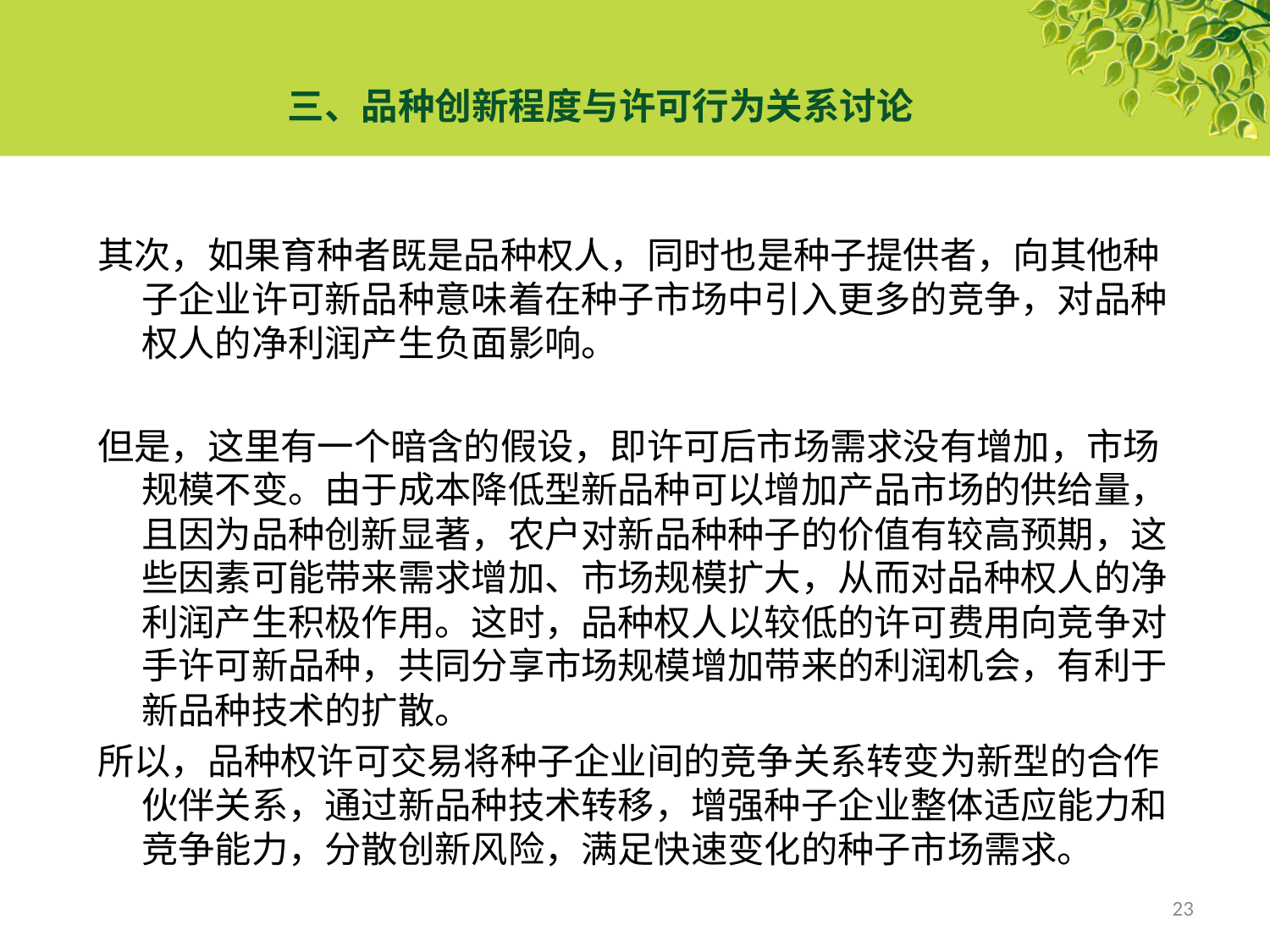

# 三、品种创新程度与许可行为关系讨论
其次，如果育种者既是品种权人，同时也是种子提供者，向其他种子企业许可新品种意味着在种子市场中引入更多的竞争，对品种权人的净利润产生负面影响。

但是，这里有一个暗含的假设，即许可后市场需求没有增加，市场规模不变。由于成本降低型新品种可以增加产品市场的供给量，且因为品种创新显著，农户对新品种种子的价值有较高预期，这些因素可能带来需求增加、市场规模扩大，从而对品种权人的净利润产生积极作用。这时，品种权人以较低的许可费用向竞争对手许可新品种，共同分享市场规模增加带来的利润机会，有利于新品种技术的扩散。
所以，品种权许可交易将种子企业间的竞争关系转变为新型的合作伙伴关系，通过新品种技术转移，增强种子企业整体适应能力和竞争能力，分散创新风险，满足快速变化的种子市场需求。
23